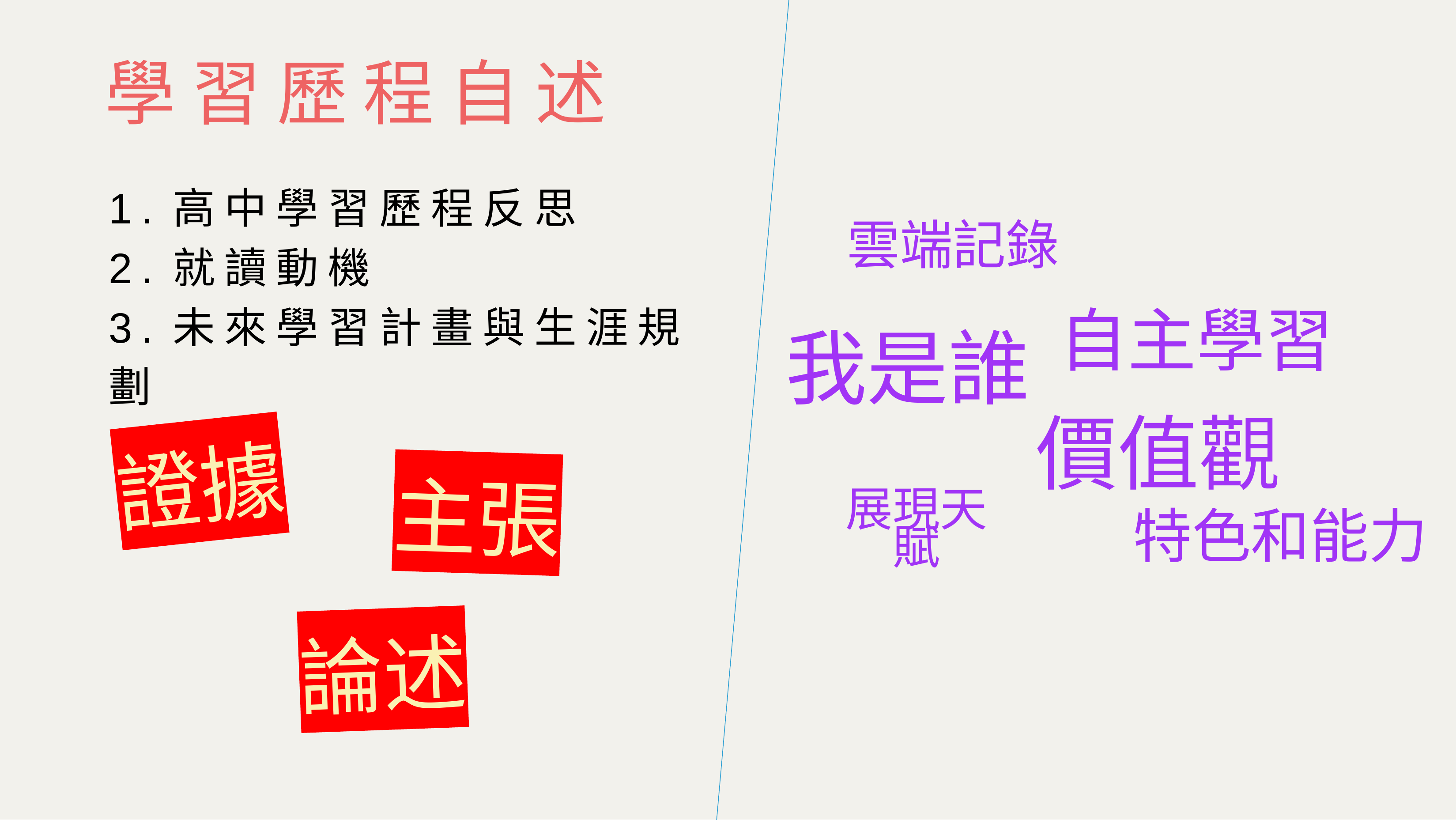

學習歷程自述

1.高中學習歷程反思
2.就讀動機
3.未來學習計畫與生涯規劃
雲端記錄
自主學習
我是誰
價值觀
展現天賦
特色和能力
證據
主張
論述